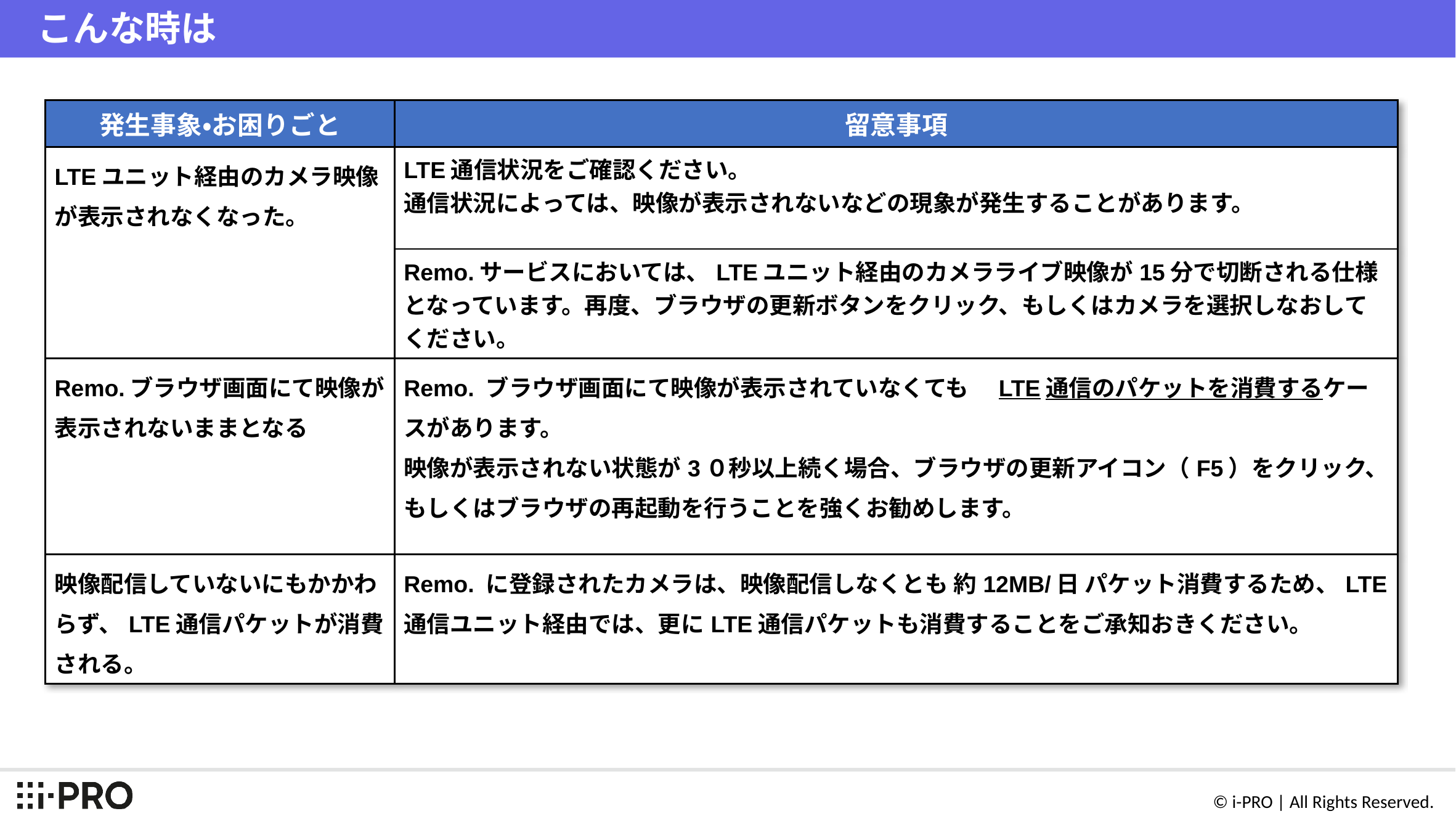

# こんな時は
| 発生事象・お困りごと | 留意事項 |
| --- | --- |
| LTEユニット経由のカメラ映像が表示されなくなった。 | LTE通信状況をご確認ください。 通信状況によっては、映像が表示されないなどの現象が発生することがあります。 |
|  | Remo.サービスにおいては、LTEユニット経由のカメラライブ映像が15分で切断される仕様となっています。再度、ブラウザの更新ボタンをクリック、もしくはカメラを選択しなおしてください。 |
| Remo.ブラウザ画面にて映像が表示されないままとなる | Remo. ブラウザ画面にて映像が表示されていなくても　LTE通信のパケットを消費するケースがあります。 映像が表示されない状態が3０秒以上続く場合、ブラウザの更新アイコン（F5）をクリック、もしくはブラウザの再起動を行うことを強くお勧めします。 |
| 映像配信していないにもかかわらず、LTE通信パケットが消費される。 | Remo. に登録されたカメラは、映像配信しなくとも 約12MB/日 パケット消費するため、LTE通信ユニット経由では、更にLTE通信パケットも消費することをご承知おきください。 |